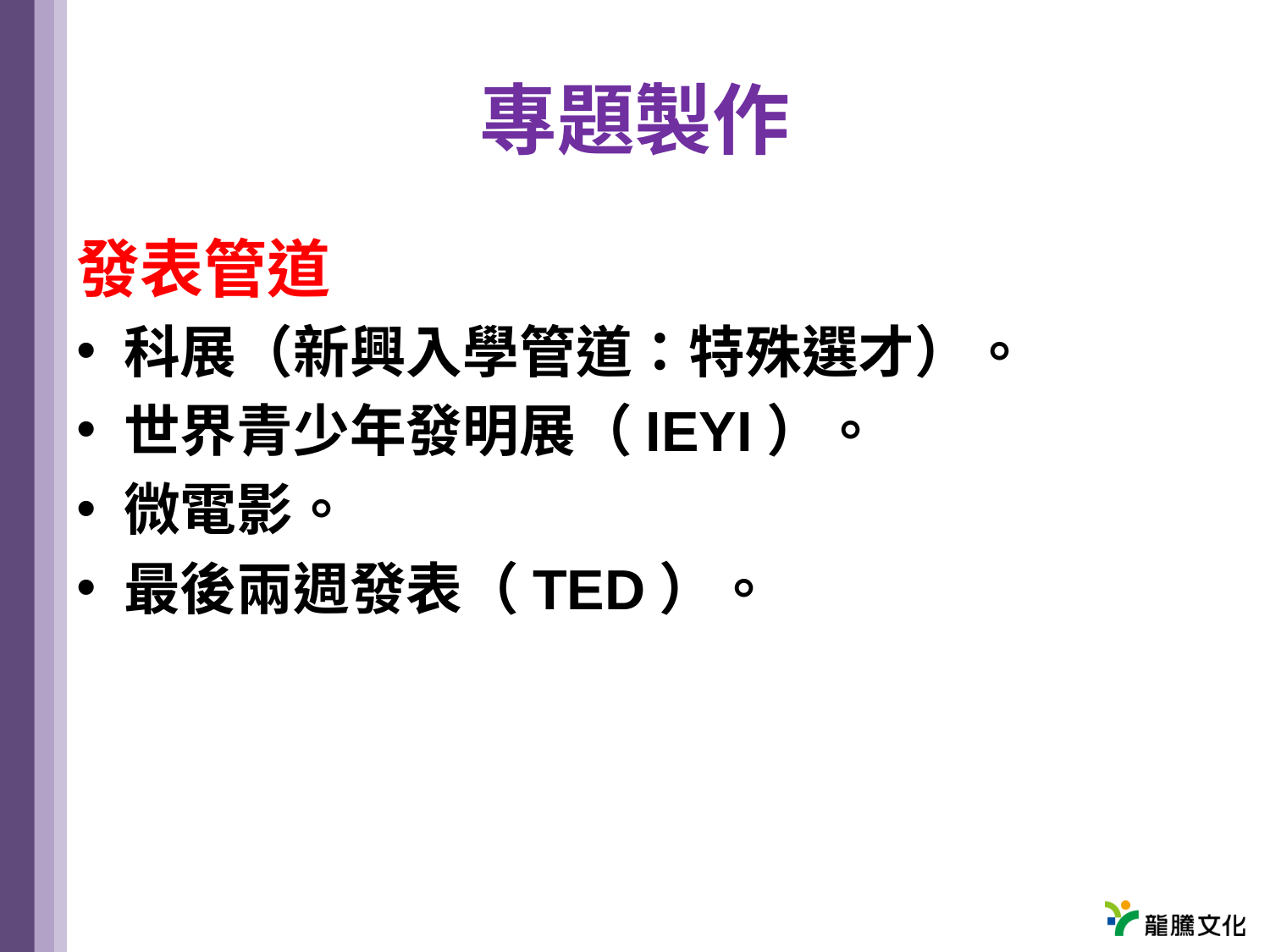

# 專題製作
發表管道
科展（新興入學管道：特殊選才）。
世界青少年發明展（IEYI）。
微電影。
最後兩週發表（TED）。